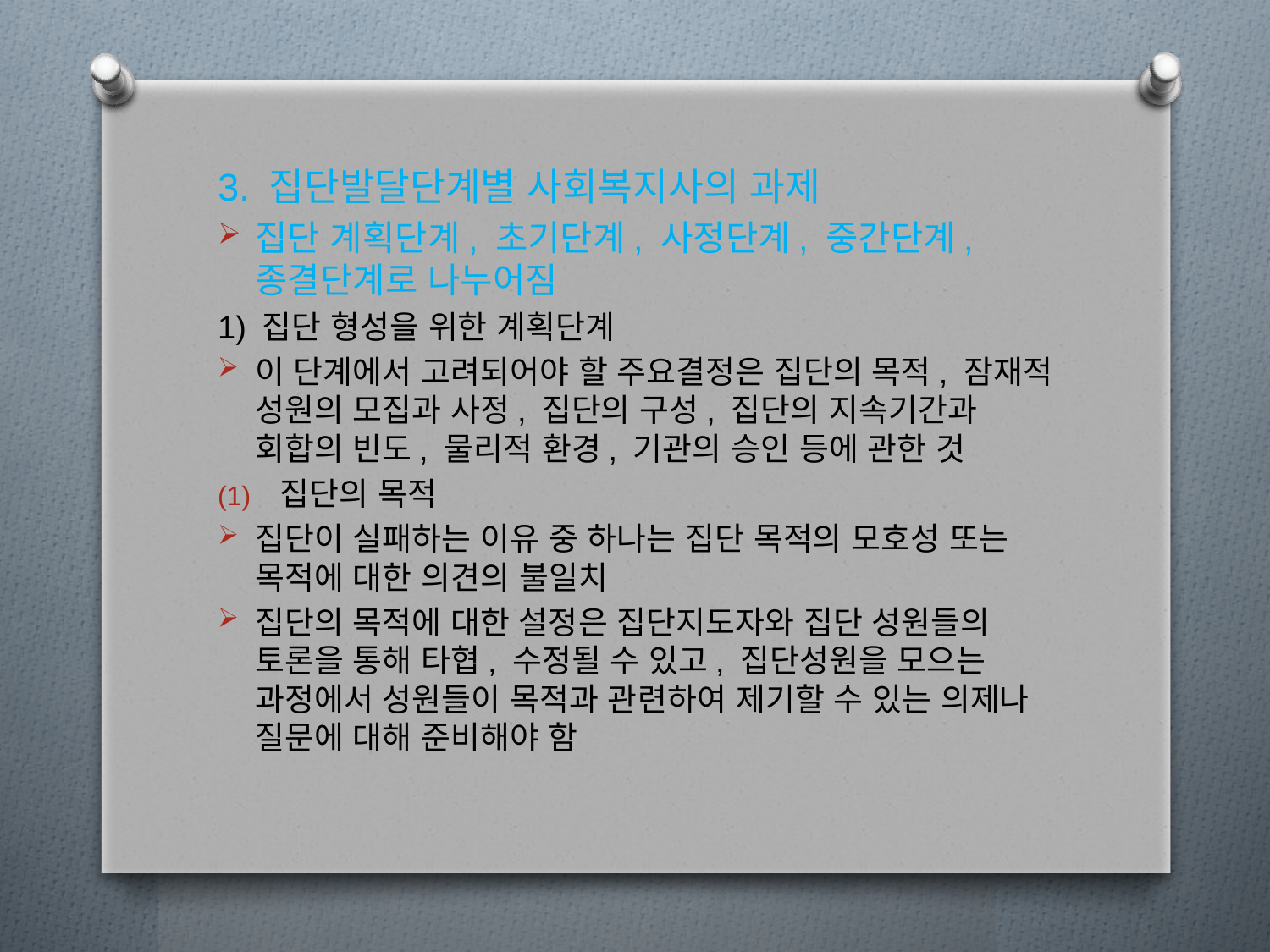

3. 집단발달단계별 사회복지사의 과제
집단 계획단계, 초기단계, 사정단계, 중간단계, 종결단계로 나누어짐
1) 집단 형성을 위한 계획단계
이 단계에서 고려되어야 할 주요결정은 집단의 목적, 잠재적 성원의 모집과 사정, 집단의 구성, 집단의 지속기간과 회합의 빈도, 물리적 환경, 기관의 승인 등에 관한 것
집단의 목적
집단이 실패하는 이유 중 하나는 집단 목적의 모호성 또는 목적에 대한 의견의 불일치
집단의 목적에 대한 설정은 집단지도자와 집단 성원들의 토론을 통해 타협, 수정될 수 있고, 집단성원을 모으는 과정에서 성원들이 목적과 관련하여 제기할 수 있는 의제나 질문에 대해 준비해야 함